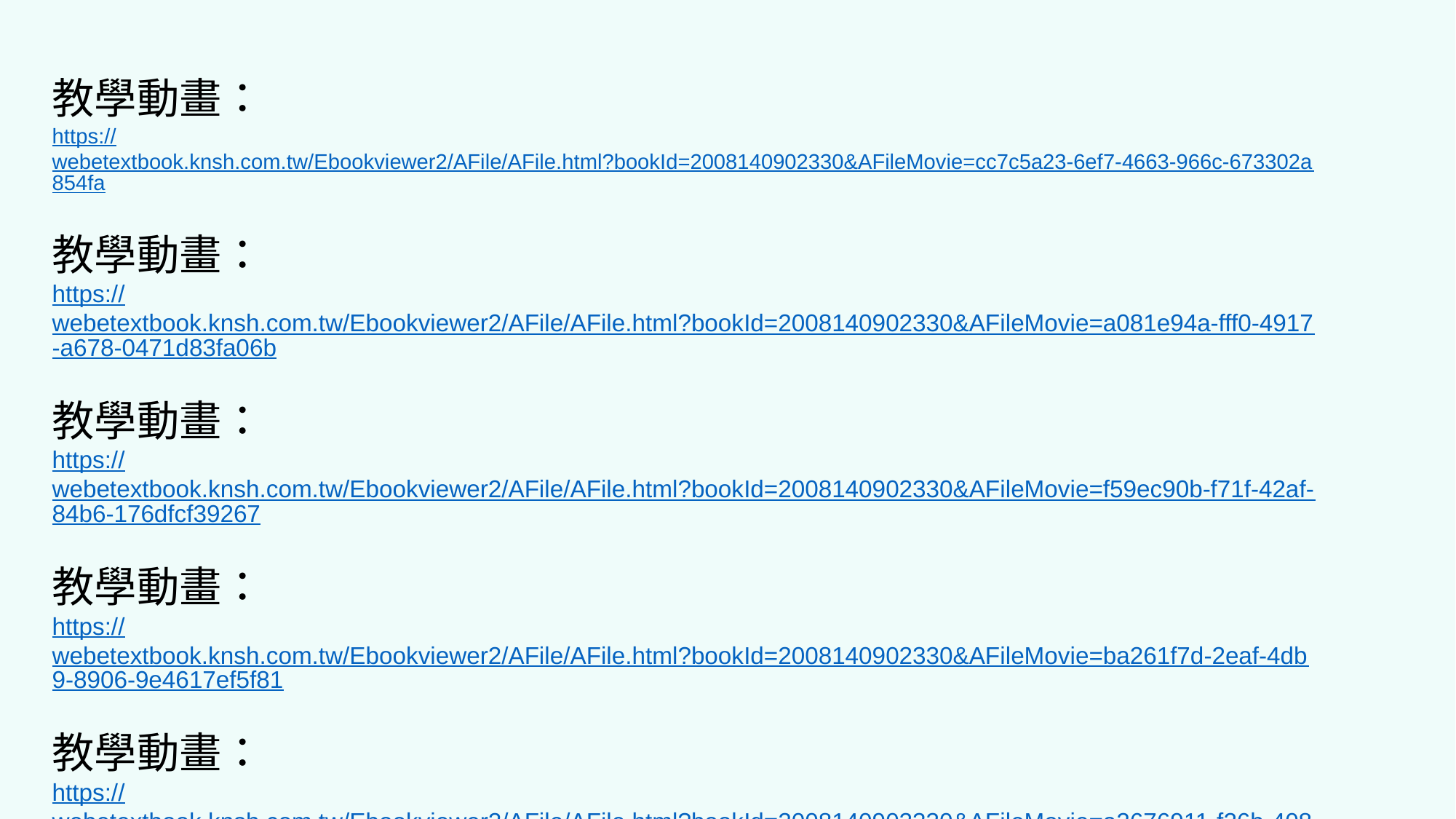

教學動畫：
https://webetextbook.knsh.com.tw/Ebookviewer2/AFile/AFile.html?bookId=2008140902330&AFileMovie=cc7c5a23-6ef7-4663-966c-673302a854fa

教學動畫：
https://webetextbook.knsh.com.tw/Ebookviewer2/AFile/AFile.html?bookId=2008140902330&AFileMovie=a081e94a-fff0-4917-a678-0471d83fa06b

教學動畫：
https://webetextbook.knsh.com.tw/Ebookviewer2/AFile/AFile.html?bookId=2008140902330&AFileMovie=f59ec90b-f71f-42af-84b6-176dfcf39267

教學動畫：
https://webetextbook.knsh.com.tw/Ebookviewer2/AFile/AFile.html?bookId=2008140902330&AFileMovie=ba261f7d-2eaf-4db9-8906-9e4617ef5f81

教學動畫：
https://webetextbook.knsh.com.tw/Ebookviewer2/AFile/AFile.html?bookId=2008140902330&AFileMovie=a2676911-f26b-4082-967f-0691808db62c